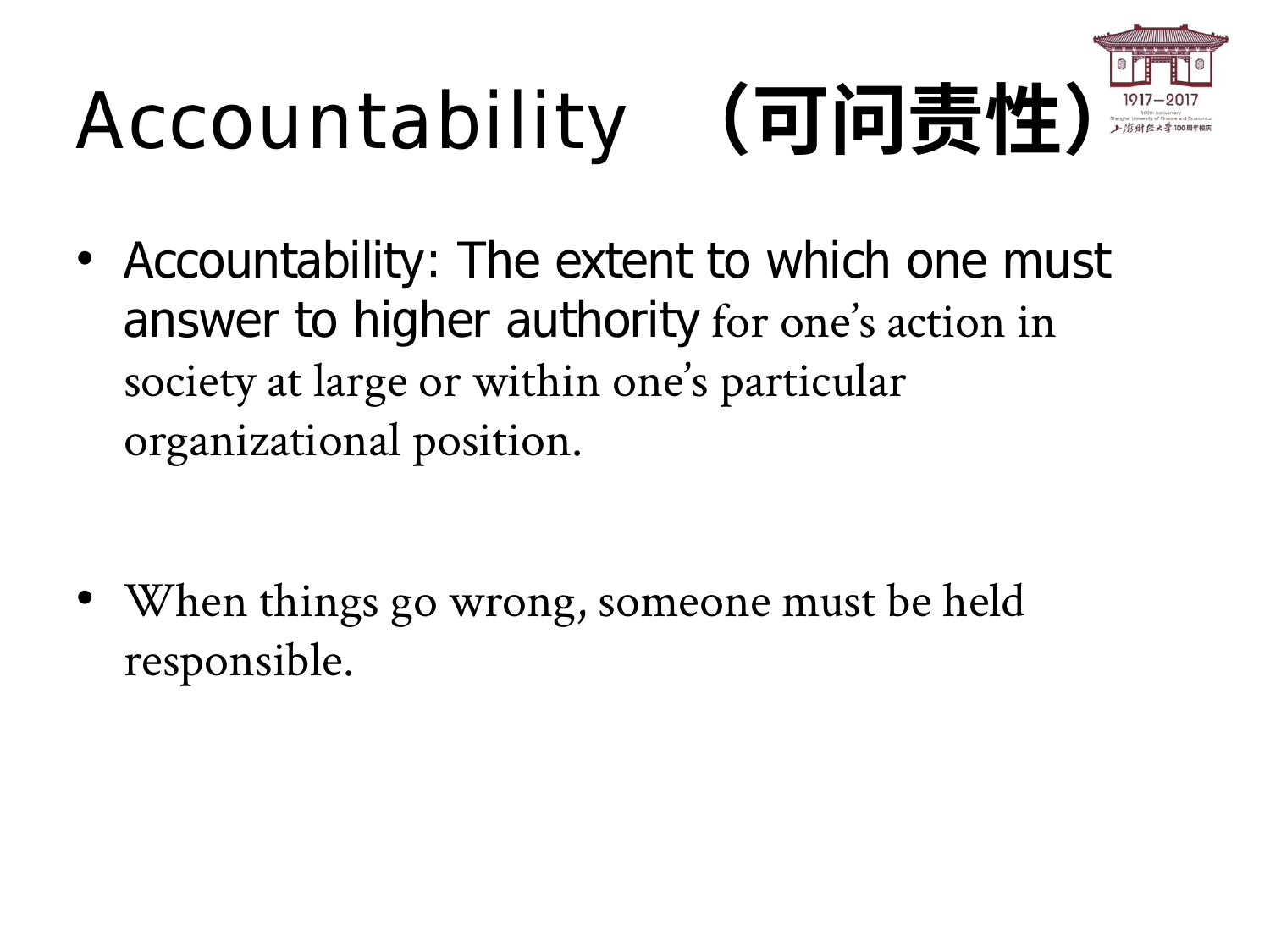

# Accountability （可问责性）
Accountability: The extent to which one must answer to higher authority for one’s action in society at large or within one’s particular organizational position.

When things go wrong, someone must be held responsible.